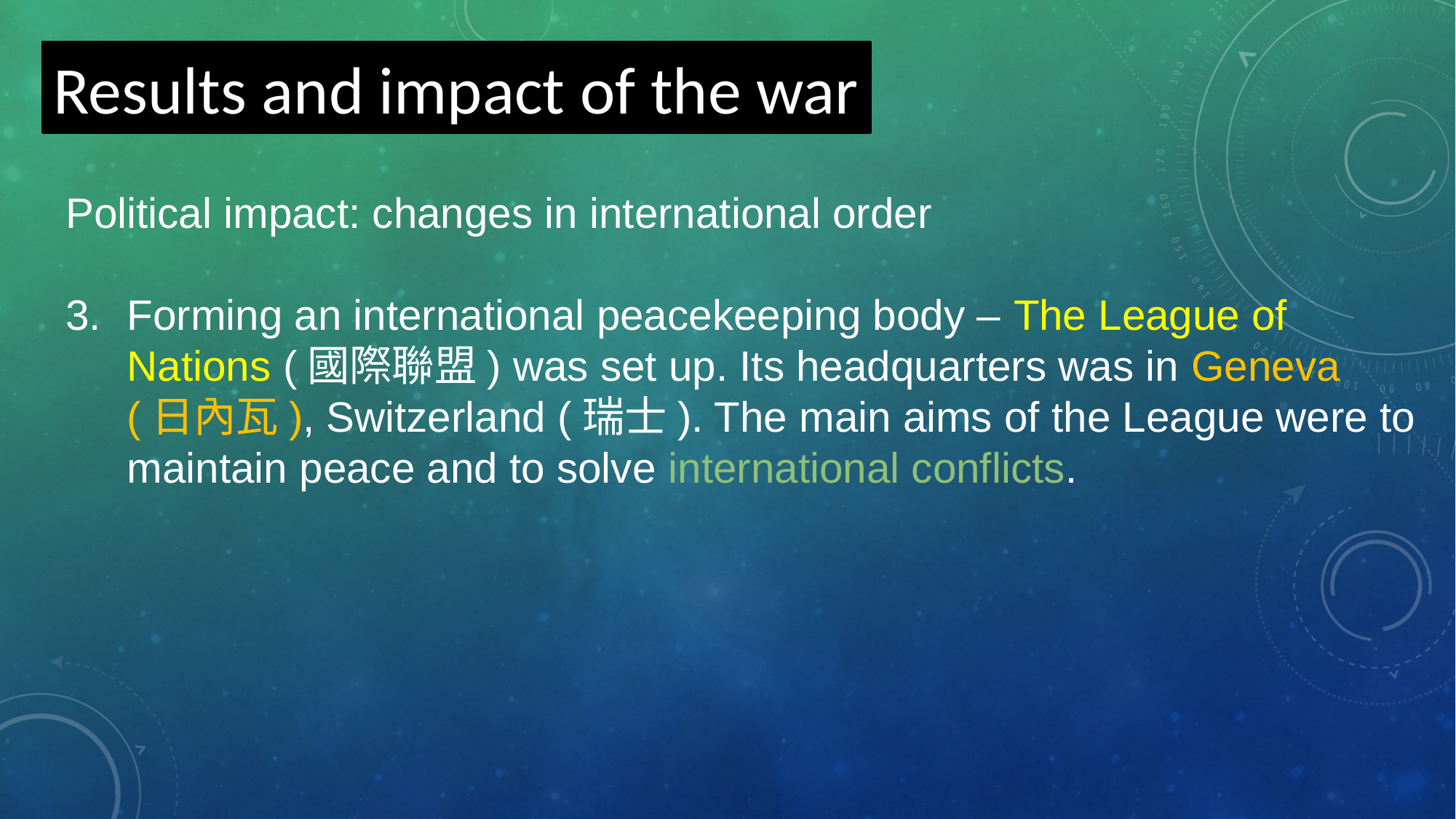

Results and impact of the war
Political impact: changes in international order

Forming an international peacekeeping body – The League of Nations (國際聯盟) was set up. Its headquarters was in Geneva (日內瓦), Switzerland (瑞士). The main aims of the League were to maintain peace and to solve international conflicts.